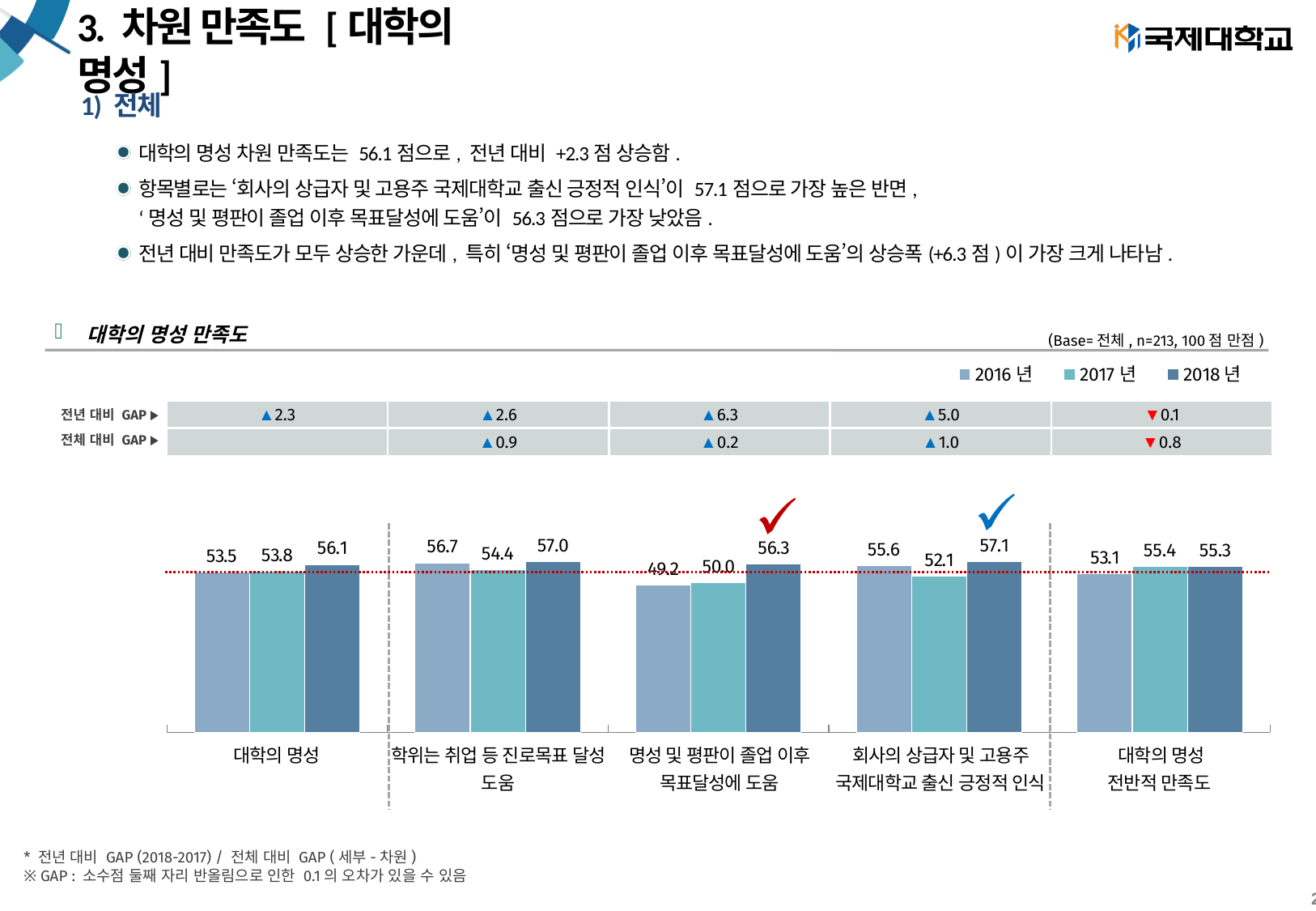

# 3. 차원 만족도 [대학의 명성]
1) 전체
대학의 명성 차원 만족도는 56.1점으로, 전년 대비 +2.3점 상승함.
항목별로는 ‘회사의 상급자 및 고용주 국제대학교 출신 긍정적 인식’이 57.1점으로 가장 높은 반면,
‘명성 및 평판이 졸업 이후 목표달성에 도움’이 56.3점으로 가장 낮았음.
전년 대비 만족도가 모두 상승한 가운데, 특히 ‘명성 및 평판이 졸업 이후 목표달성에 도움’의 상승폭(+6.3점)이 가장 크게 나타남.
대학의 명성 만족도
(Base=전체, n=213, 100점 만점)

### Chart

| Category | 2016년 | 2017년 | 2018년 |
|---|---|---|---|
| 대학의 명성 만족도 | 53.47222145833332 | 53.773030303030296 | 56.09491392801252 |
| 학위는 취업 등 진로목표 달성 도움 | 56.66666500000001 | 54.44424242424244 | 57.046948356807526 |
| 명성 및 평판이졸업이후 목표달성에도움 | 49.16666875 | 50.00060606060605 | 56.34272300469482 |
| 회사의 상급자 및 고용주 안산대학교 출신 긍정적 인식 | 55.62499874999999 | 52.122424242424245 | 57.08207547169807 |
| 대학의 명성 전반적 만족도  | 53.12499875000001 | 55.35696969696967 | 55.324882629107954 |
| ▲2.3 | ▲2.6 | ▲6.3 | ▲5.0 | ▼0.1 |
| --- | --- | --- | --- | --- |
|  | ▲0.9 | ▲0.2 | ▲1.0 | ▼0.8 |
전년 대비 GAP ▶
전체 대비 GAP ▶

| 대학의 명성 | 학위는 취업 등 진로목표 달성 도움 | 명성 및 평판이 졸업 이후 목표달성에 도움 | 회사의 상급자 및 고용주 국제대학교 출신 긍정적 인식 | 대학의 명성 전반적 만족도 |
| --- | --- | --- | --- | --- |
* 전년 대비 GAP (2018-2017) / 전체 대비 GAP (세부-차원)
※ GAP : 소수점 둘째 자리 반올림으로 인한 0.1의 오차가 있을 수 있음